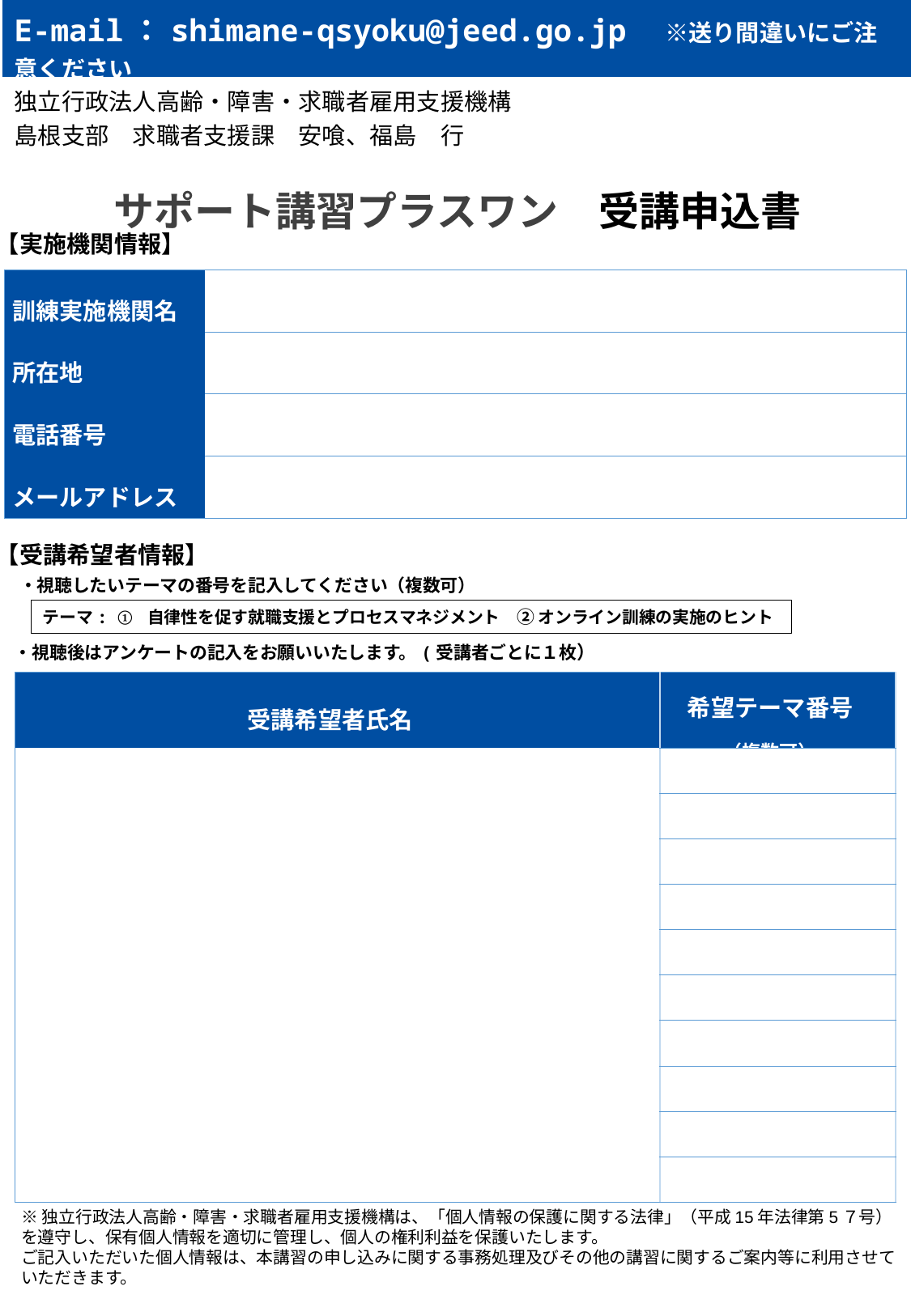

| E-mail：shimane-qsyoku@jeed.go.jp　※送り間違いにご注意ください |  |
| --- | --- |
| 独立行政法人高齢・障害・求職者雇用支援機構 島根支部　求職者支援課　安喰、福島　行 |  |
| サポート講習プラスワン　受講申込書 |  |
【実施機関情報】
| 訓練実施機関名 |  |
| --- | --- |
| 所在地 |  |
| 電話番号 |  |
| メールアドレス |  |
【受講希望者情報】
　・視聴したいテーマの番号を記入してください（複数可）

　・視聴後はアンケートの記入をお願いいたします。(受講者ごとに１枚）
テーマ: ① 自律性を促す就職支援とプロセスマネジメント　② オンライン訓練の実施のヒント
| 受講希望者氏名 | 希望テーマ番号 （複数可） |
| --- | --- |
|  |  |
|  |  |
|  |  |
|  |  |
|  |  |
|  |  |
|  |  |
|  |  |
|  |  |
|  |  |
※独立行政法人高齢・障害・求職者雇用支援機構は、「個人情報の保護に関する法律」（平成15年法律第5７号）を遵守し、保有個人情報を適切に管理し、個人の権利利益を保護いたします。
ご記入いただいた個人情報は、本講習の申し込みに関する事務処理及びその他の講習に関するご案内等に利用させていただきます。